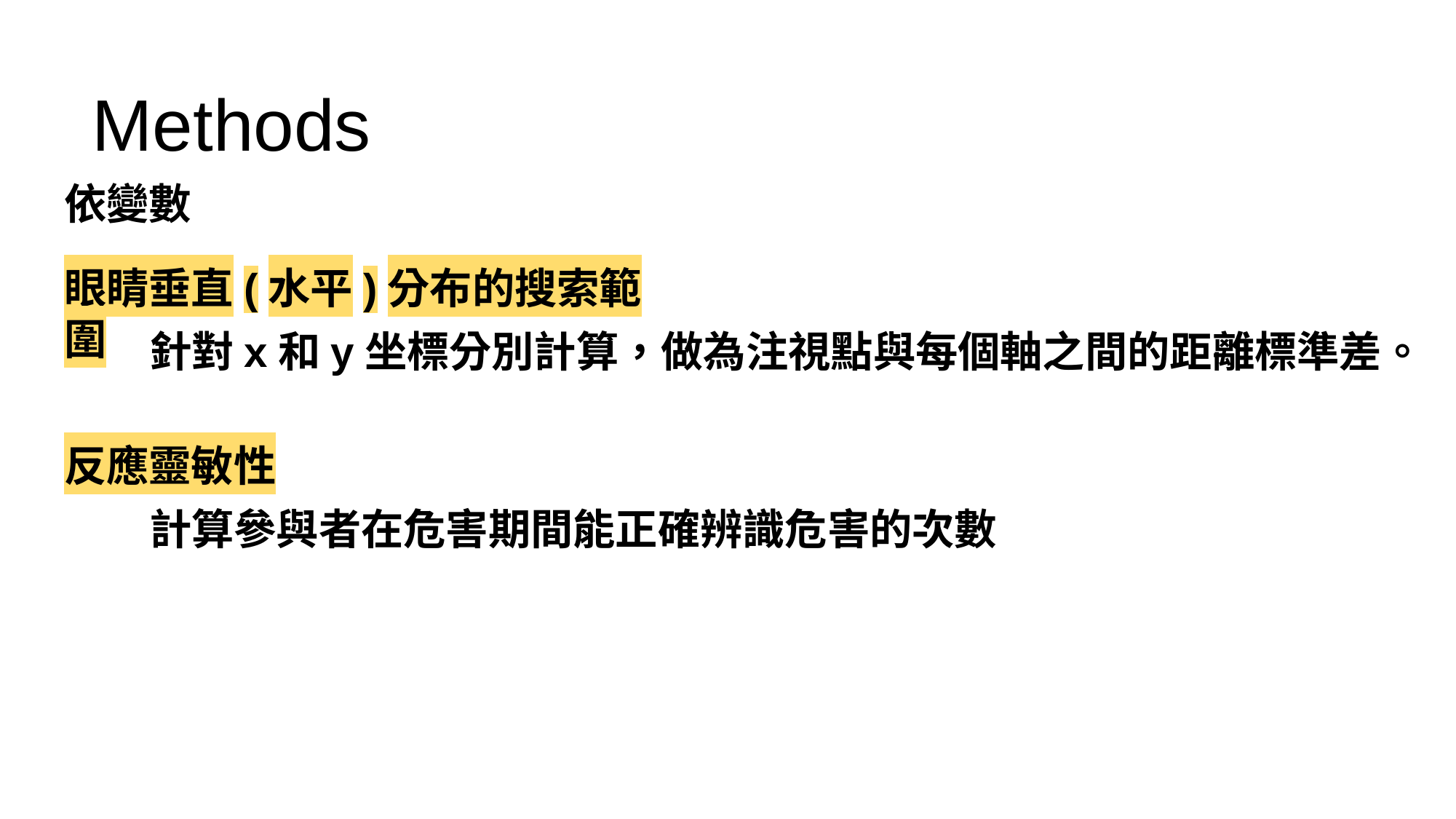

Methods
依變數
眼睛垂直(水平)分布的搜索範圍
針對x和y坐標分別計算，做為注視點與每個軸之間的距離標準差。
反應靈敏性
計算參與者在危害期間能正確辨識危害的次數